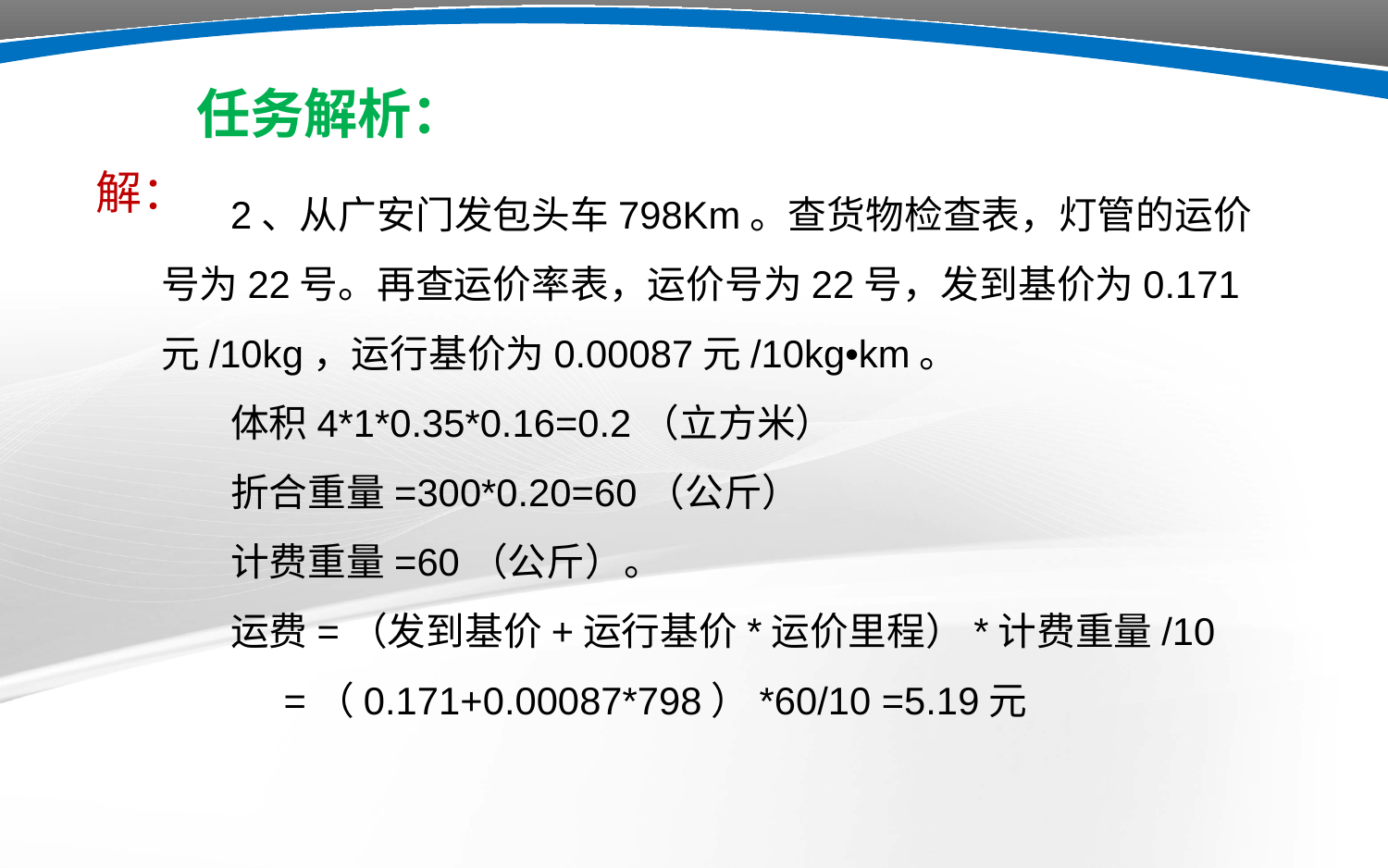

任务解析：
解：
2、从广安门发包头车798Km。查货物检查表，灯管的运价号为22号。再查运价率表，运价号为22号，发到基价为0.171元/10kg，运行基价为0.00087元/10kg•km。
体积4*1*0.35*0.16=0.2（立方米）
折合重量=300*0.20=60（公斤）
计费重量=60（公斤）。
运费=（发到基价+运行基价*运价里程）*计费重量/10
     =（0.171+0.00087*798）*60/10 =5.19元